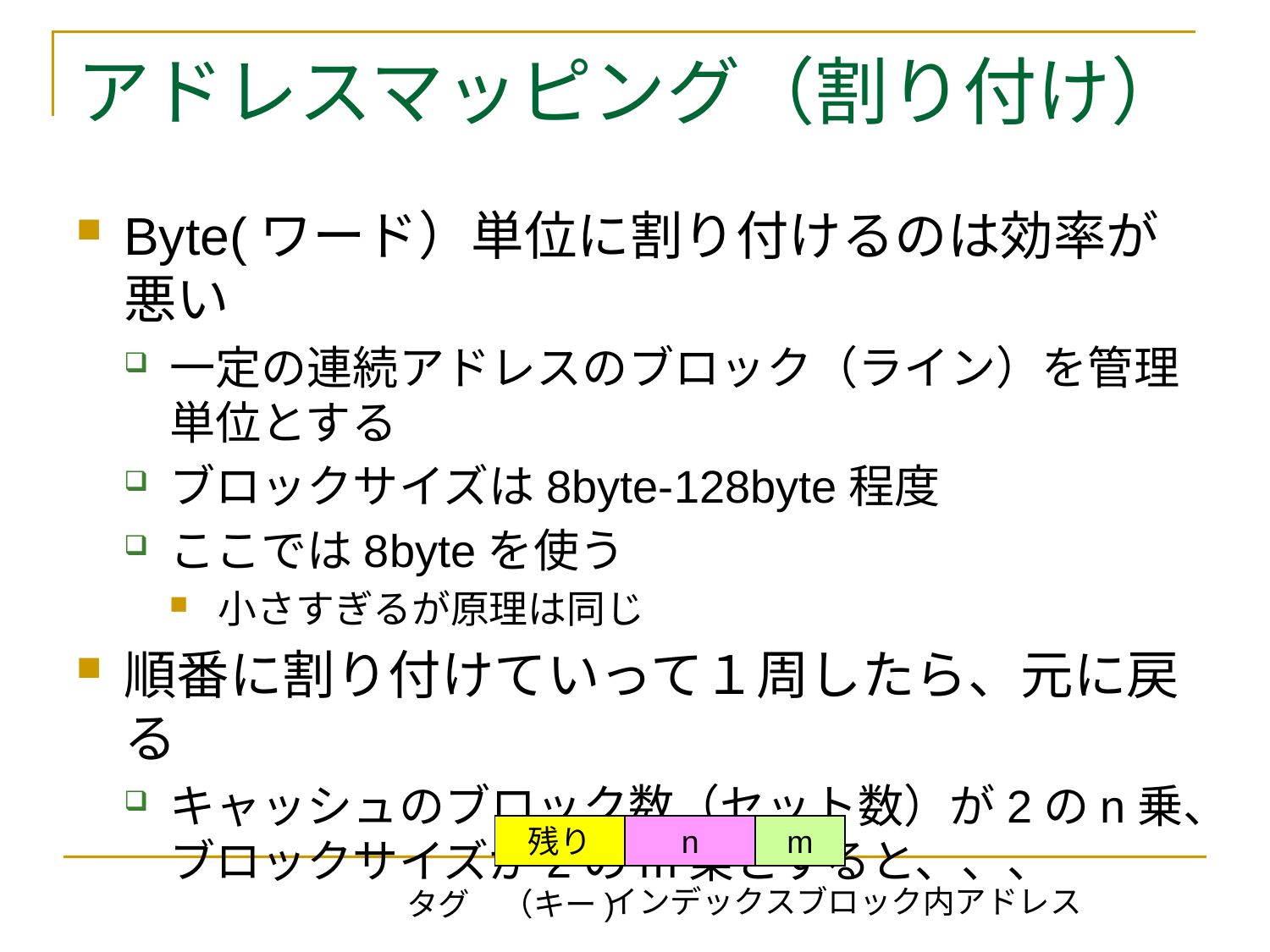

# アドレスマッピング（割り付け）
Byte(ワード）単位に割り付けるのは効率が悪い
一定の連続アドレスのブロック（ライン）を管理単位とする
ブロックサイズは8byte-128byte程度
ここでは8byteを使う
小さすぎるが原理は同じ
順番に割り付けていって１周したら、元に戻る
キャッシュのブロック数（セット数）が2のn乗、ブロックサイズが2のm乗とすると、、、
残り
n
m
インデックス
ブロック内アドレス
タグ　（キー)